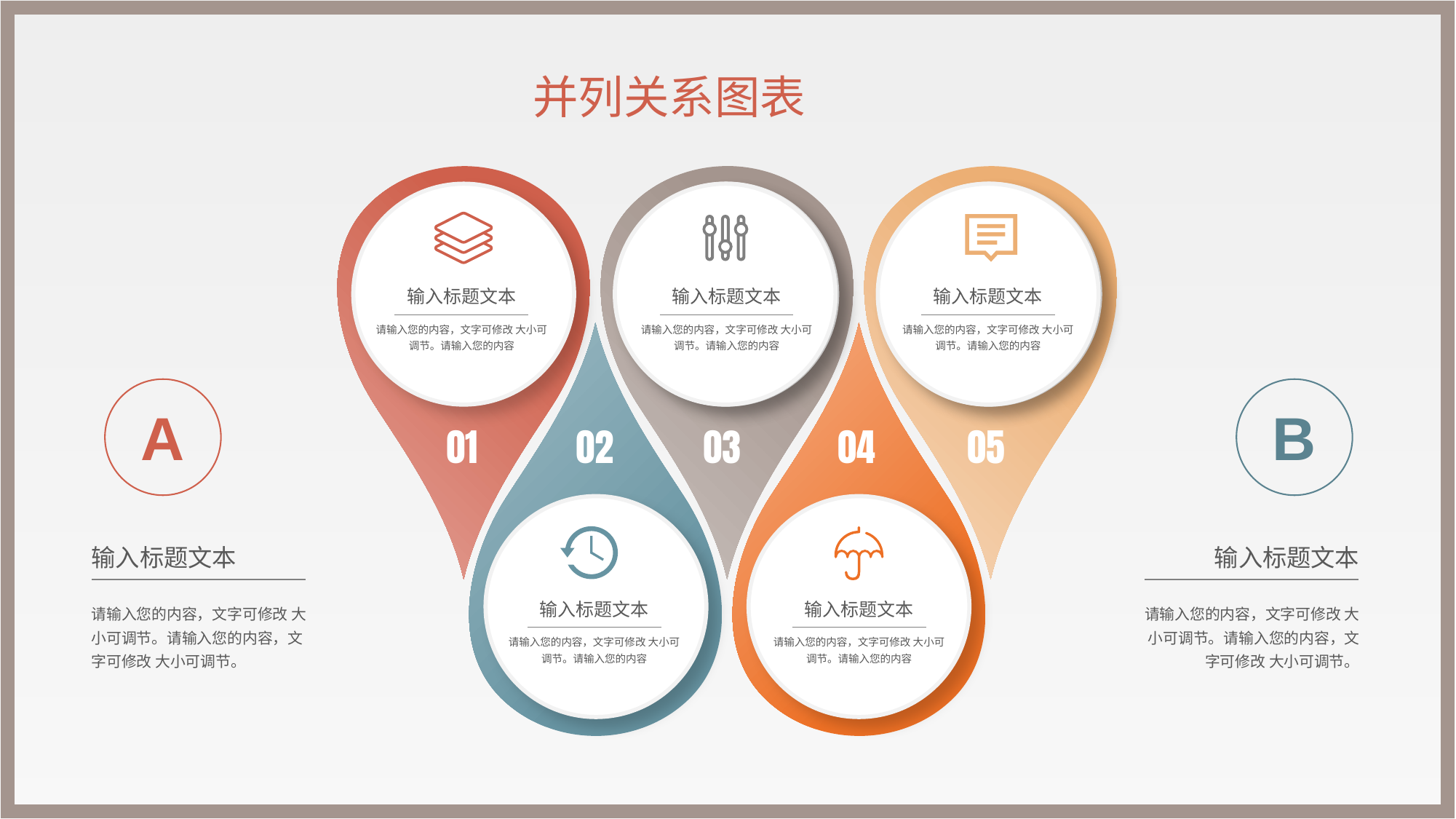

并列关系图表

输入标题文本
请输入您的内容，文字可修改 大小可调节。请输入您的内容
输入标题文本
请输入您的内容，文字可修改 大小可调节。请输入您的内容
输入标题文本
请输入您的内容，文字可修改 大小可调节。请输入您的内容

A
输入标题文本
请输入您的内容，文字可修改 大小可调节。请输入您的内容，文字可修改 大小可调节。

B
输入标题文本
请输入您的内容，文字可修改 大小可调节。请输入您的内容，文字可修改 大小可调节。
05
02
04
01
03

输入标题文本
请输入您的内容，文字可修改 大小可调节。请输入您的内容
输入标题文本
请输入您的内容，文字可修改 大小可调节。请输入您的内容